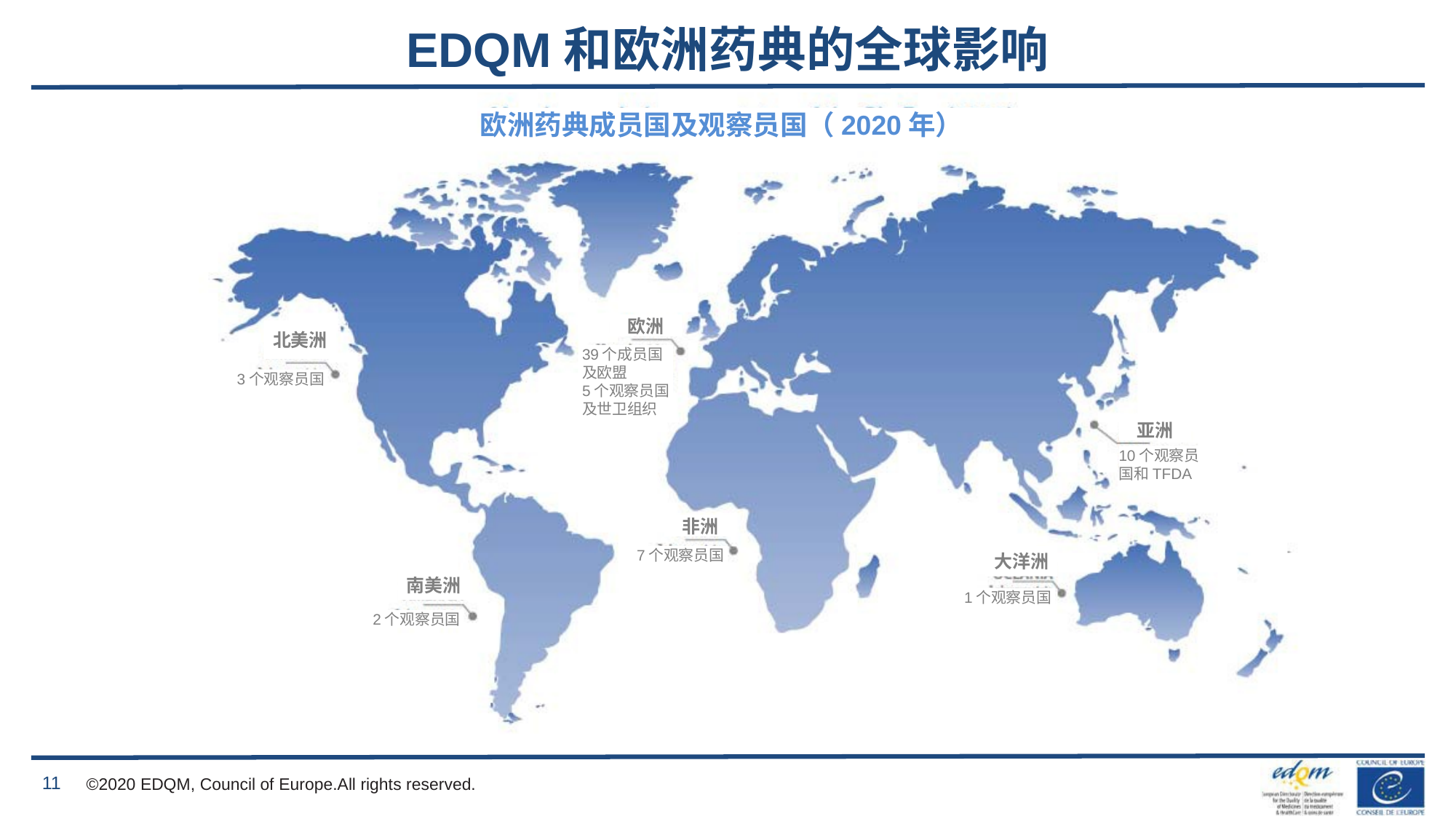

# EDQM和欧洲药典的全球影响

欧洲药典成员国及观察员国（2020年）
欧洲
北美洲
39个成员国及欧盟
5个观察员国及世卫组织
3个观察员国
亚洲
10个观察员国和TFDA
非洲
7个观察员国
大洋洲
南美洲
1个观察员国
2个观察员国
11
©2020 EDQM, Council of Europe.All rights reserved.